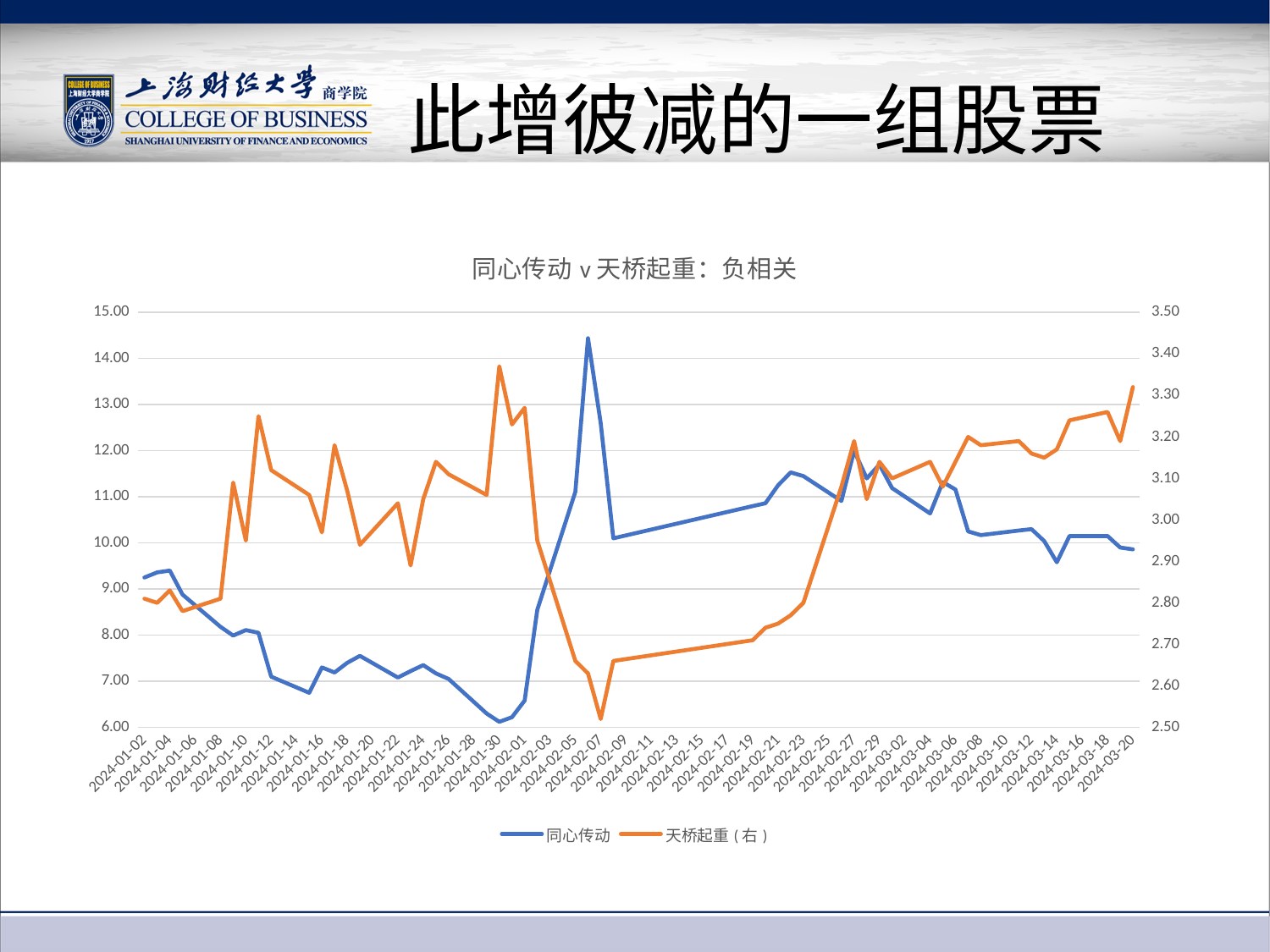

# 此增彼减的一组股票

### Chart: 同心传动v天桥起重：负相关

| Category | 同心传动 | 天桥起重(右) |
|---|---|---|
| 45293 | 9.25 | 2.81 |
| 45294 | 9.36 | 2.8 |
| 45295 | 9.4 | 2.83 |
| 45296 | 8.88 | 2.78 |
| 45299 | 8.18 | 2.81 |
| 45300 | 7.99 | 3.09 |
| 45301 | 8.11 | 2.95 |
| 45302 | 8.05 | 3.25 |
| 45303 | 7.1 | 3.12 |
| 45306 | 6.75 | 3.06 |
| 45307 | 7.3 | 2.97 |
| 45308 | 7.19 | 3.18 |
| 45309 | 7.4 | 3.07 |
| 45310 | 7.55 | 2.94 |
| 45313 | 7.08 | 3.04 |
| 45314 | 7.22 | 2.89 |
| 45315 | 7.35 | 3.05 |
| 45316 | 7.17 | 3.14 |
| 45317 | 7.05 | 3.11 |
| 45320 | 6.3 | 3.06 |
| 45321 | 6.12 | 3.37 |
| 45322 | 6.22 | 3.23 |
| 45323 | 6.58 | 3.27 |
| 45324 | 8.55 | 2.95 |
| 45327 | 11.11 | 2.66 |
| 45328 | 14.44 | 2.63 |
| 45329 | 12.6 | 2.52 |
| 45330 | 10.1 | 2.66 |
| 45341 | 10.8 | 2.71 |
| 45342 | 10.86 | 2.74 |
| 45343 | 11.25 | 2.75 |
| 45344 | 11.53 | 2.77 |
| 45345 | 11.45 | 2.8 |
| 45348 | 10.91 | 3.08 |
| 45349 | 12.0 | 3.19 |
| 45350 | 11.4 | 3.05 |
| 45351 | 11.7 | 3.14 |
| 45352 | 11.19 | 3.1 |
| 45355 | 10.64 | 3.14 |
| 45356 | 11.32 | 3.08 |
| 45357 | 11.16 | 3.14 |
| 45358 | 10.25 | 3.2 |
| 45359 | 10.17 | 3.18 |
| 45362 | 10.27 | 3.19 |
| 45363 | 10.3 | 3.16 |
| 45364 | 10.04 | 3.15 |
| 45365 | 9.58 | 3.17 |
| 45366 | 10.15 | 3.24 |
| 45369 | 10.15 | 3.26 |
| 45370 | 9.9 | 3.19 |
| 45371 | 9.86 | 3.32 |